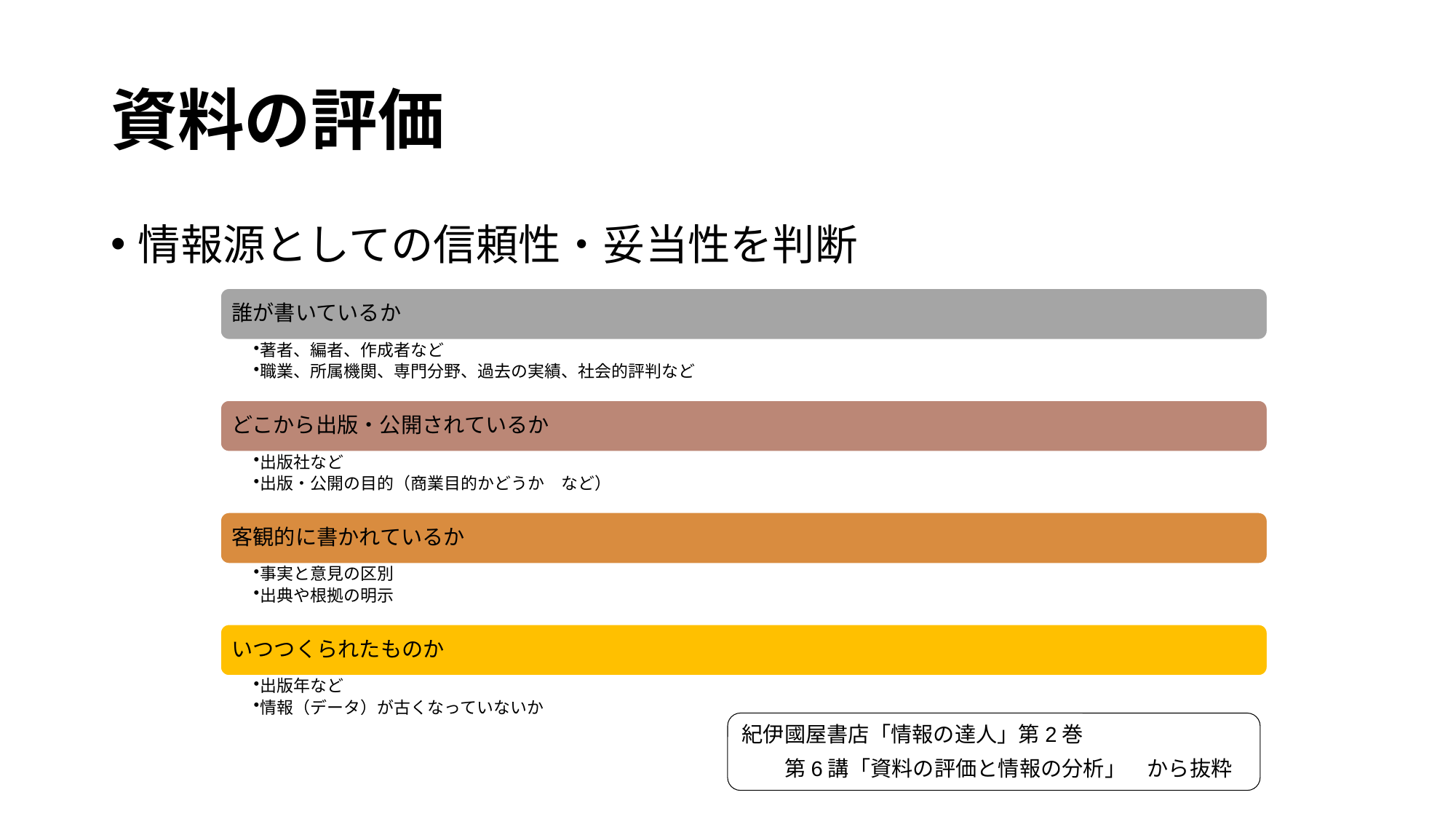

# 資料の評価
情報源としての信頼性・妥当性を判断

誰が書いているか
著者、編者、作成者など
職業、所属機関、専門分野、過去の実績、社会的評判など
どこから出版・公開されているか
出版社など
出版・公開の目的（商業目的かどうか　など）
客観的に書かれているか
事実と意見の区別
出典や根拠の明示
いつつくられたものか
出版年など
情報（データ）が古くなっていないか
紀伊國屋書店「情報の達人」第2巻
　　第6講「資料の評価と情報の分析」　から抜粋